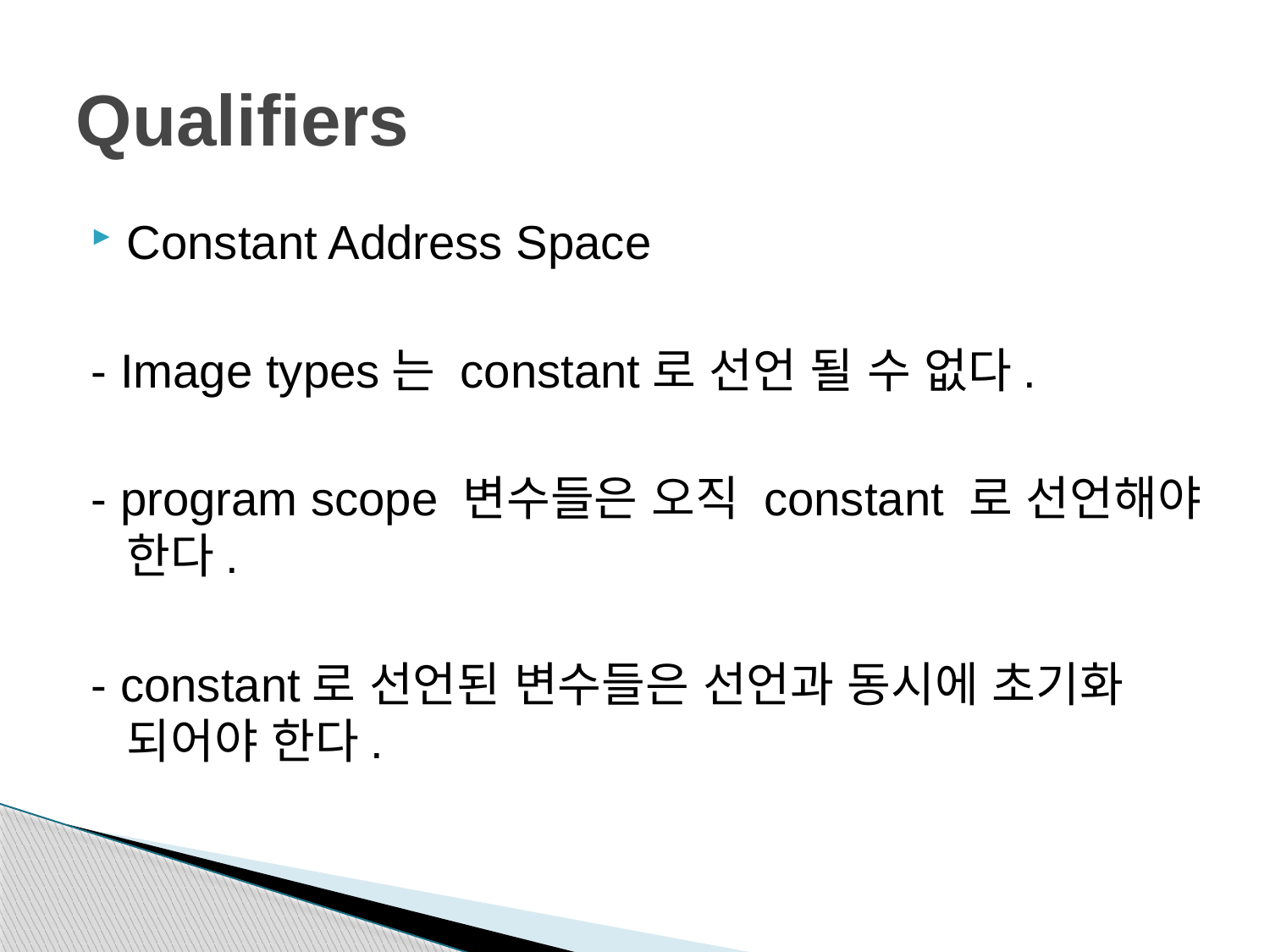

# Qualifiers
Constant Address Space

- Image types는 constant로 선언 될 수 없다.

- program scope 변수들은 오직 constant 로 선언해야 한다.

- constant로 선언된 변수들은 선언과 동시에 초기화 되어야 한다.